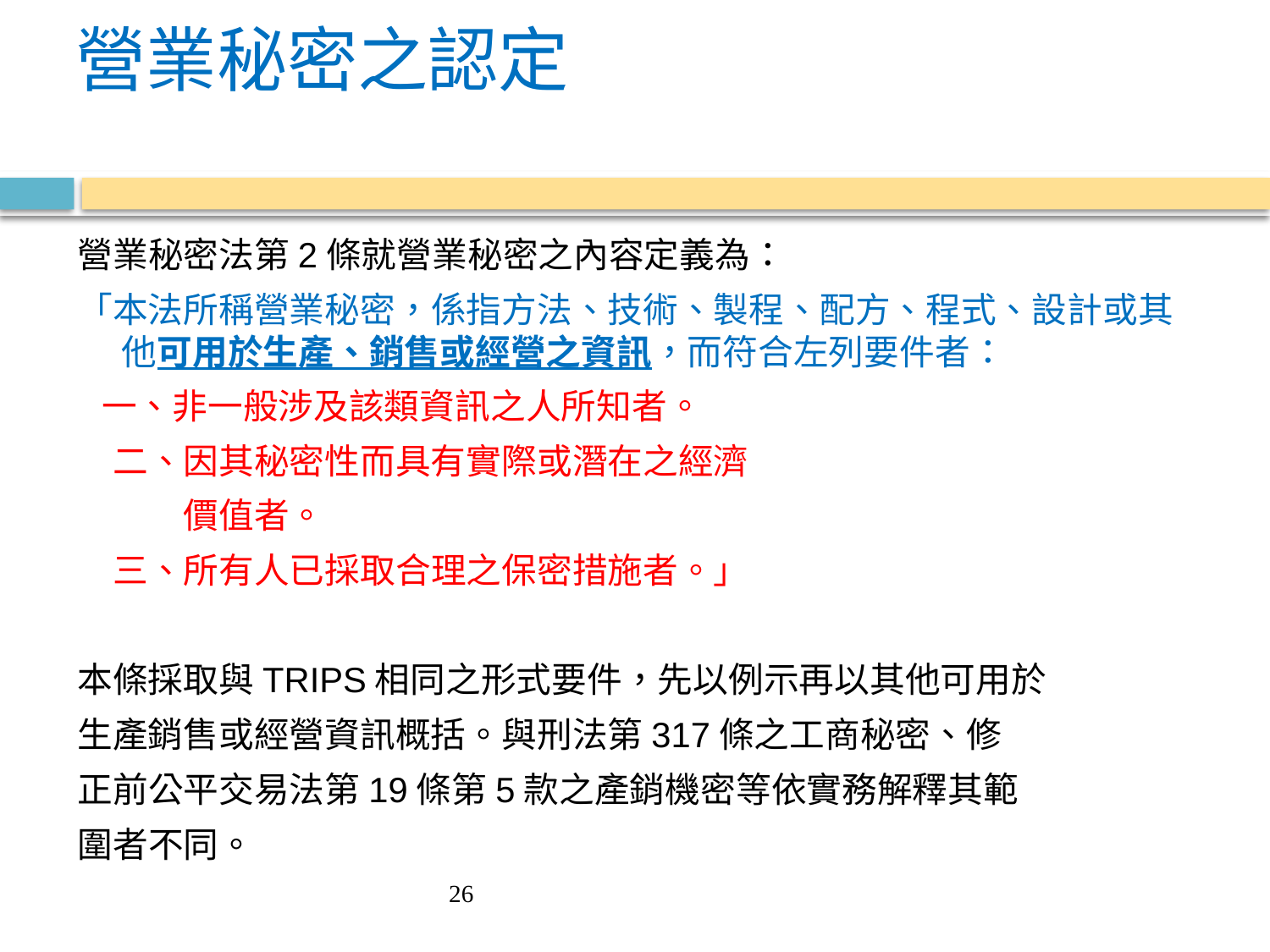

# 營業秘密之認定
營業秘密法第2條就營業秘密之內容定義為：
「本法所稱營業秘密，係指方法、技術、製程、配方、程式、設計或其他可用於生產、銷售或經營之資訊，而符合左列要件者：
  一、非一般涉及該類資訊之人所知者。
　二、因其秘密性而具有實際或潛在之經濟
　　　價值者。
　三、所有人已採取合理之保密措施者。」

本條採取與TRIPS相同之形式要件，先以例示再以其他可用於
生產銷售或經營資訊概括。與刑法第317條之工商秘密、修
正前公平交易法第19條第5款之產銷機密等依實務解釋其範
圍者不同。

26